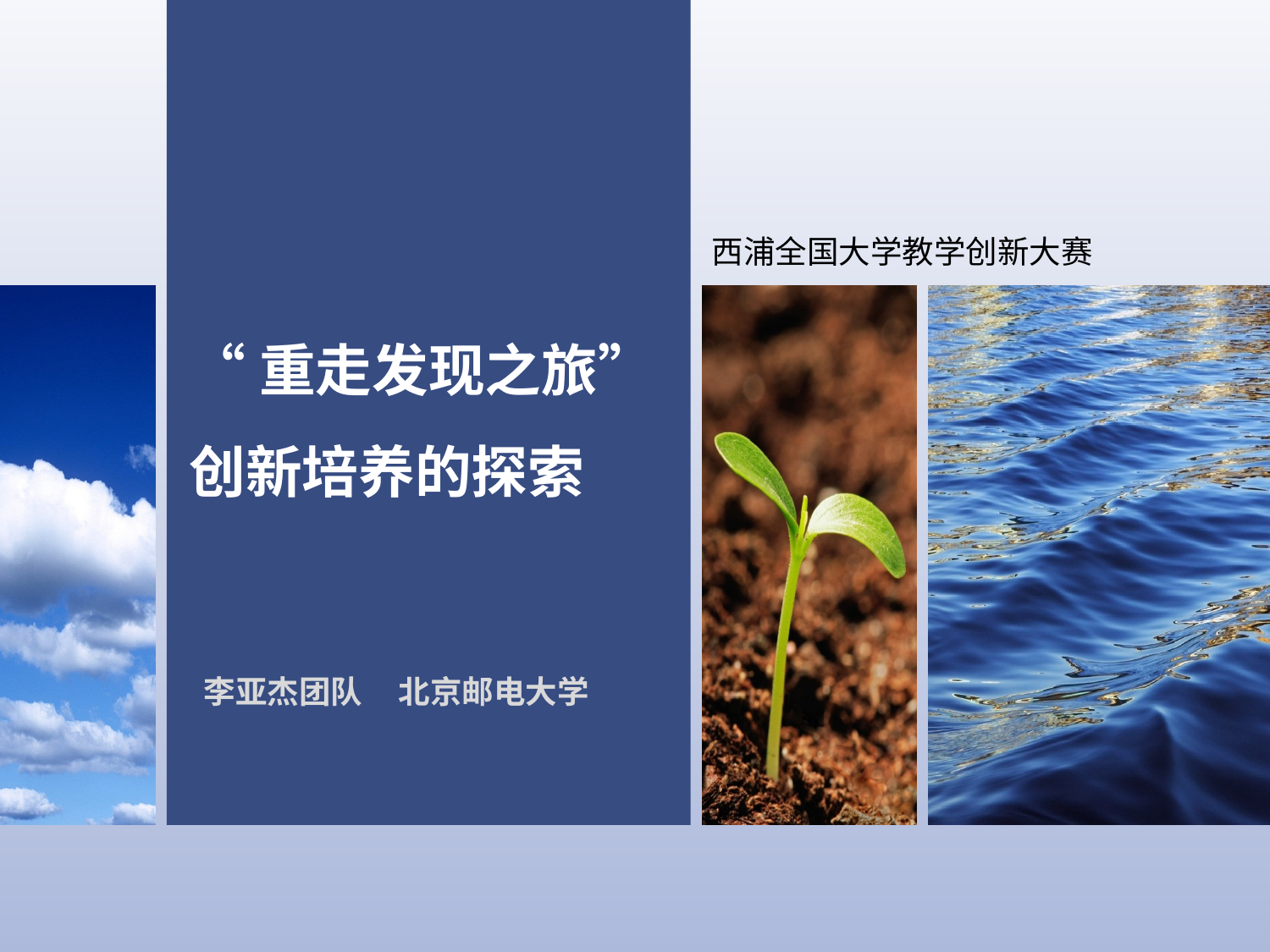

# “重走发现之旅” 创新培养的探索
西浦全国大学教学创新大赛
李亚杰团队     北京邮电大学